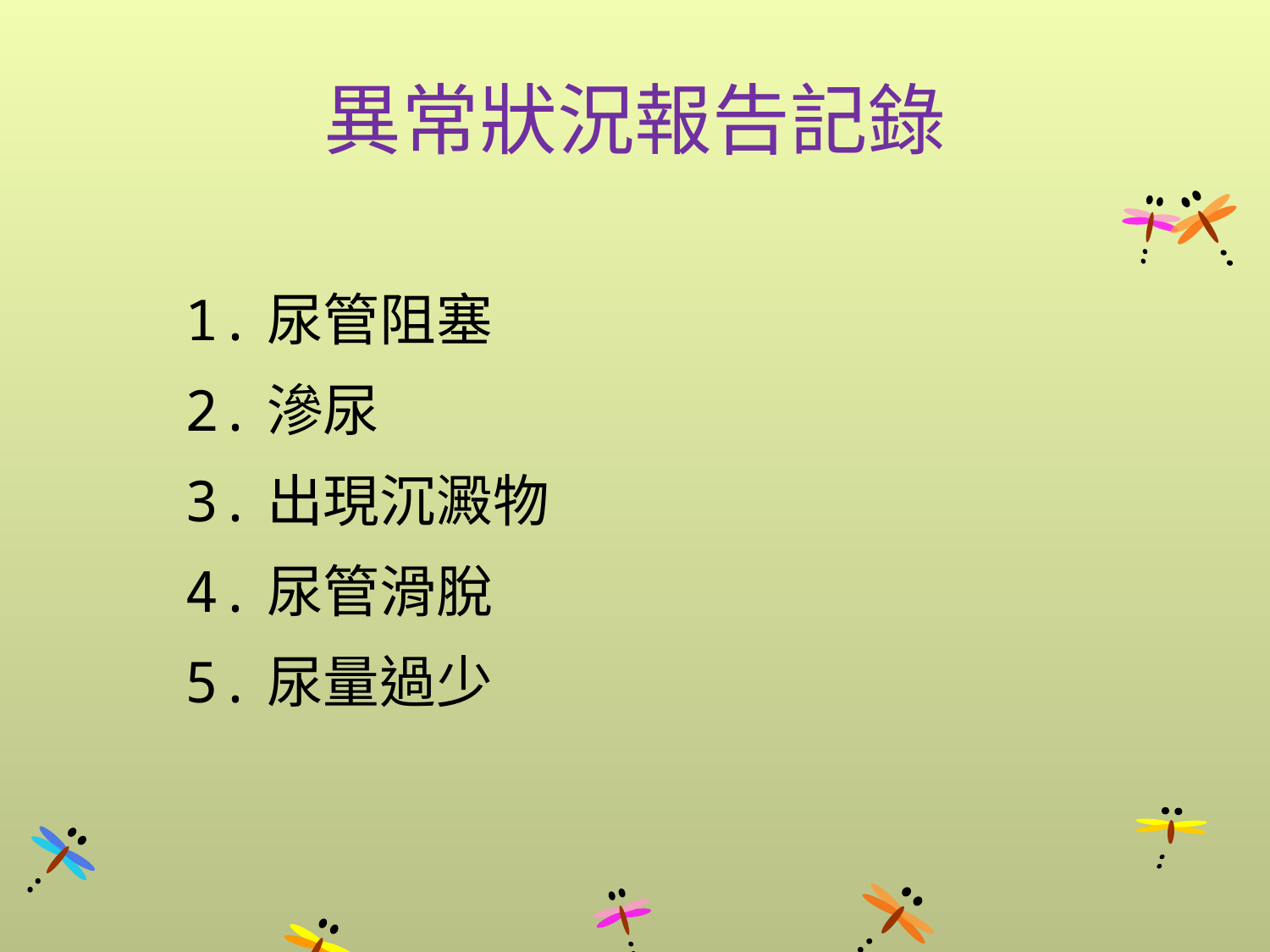

# 異常狀況報告記錄
  1.尿管阻塞
  2.滲尿
  3.出現沉澱物
  4.尿管滑脫
  5.尿量過少